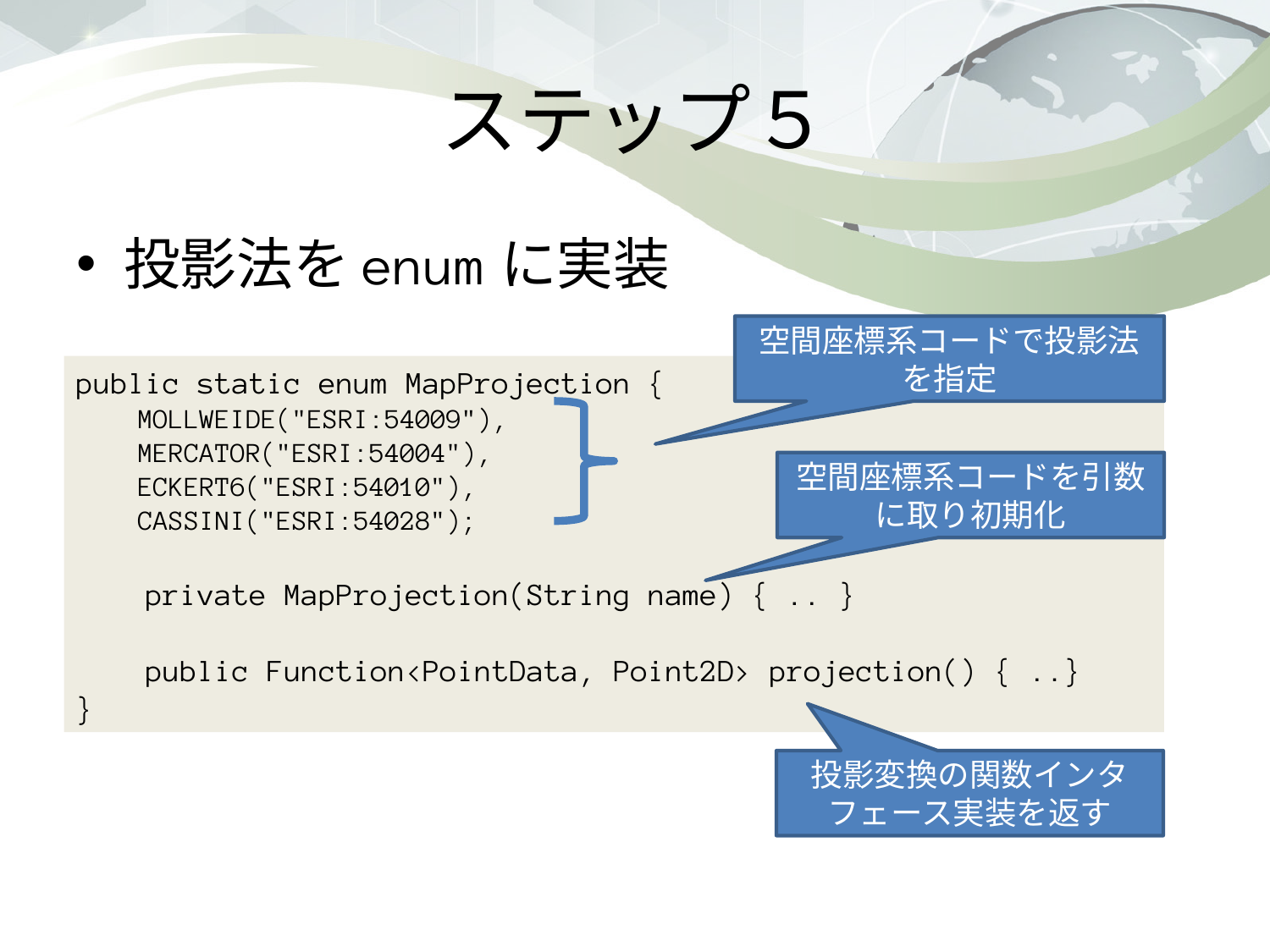

# ステップ５
投影法をenumに実装
空間座標系コードで投影法を指定
public static enum MapProjection {
    MOLLWEIDE("ESRI:54009"),
    MERCATOR("ESRI:54004"),
    ECKERT6("ESRI:54010"),
    CASSINI("ESRI:54028");

    private MapProjection(String name) { .. }

    public Function<PointData, Point2D> projection() { ..}
}

空間座標系コードを引数に取り初期化
投影変換の関数インタフェース実装を返す